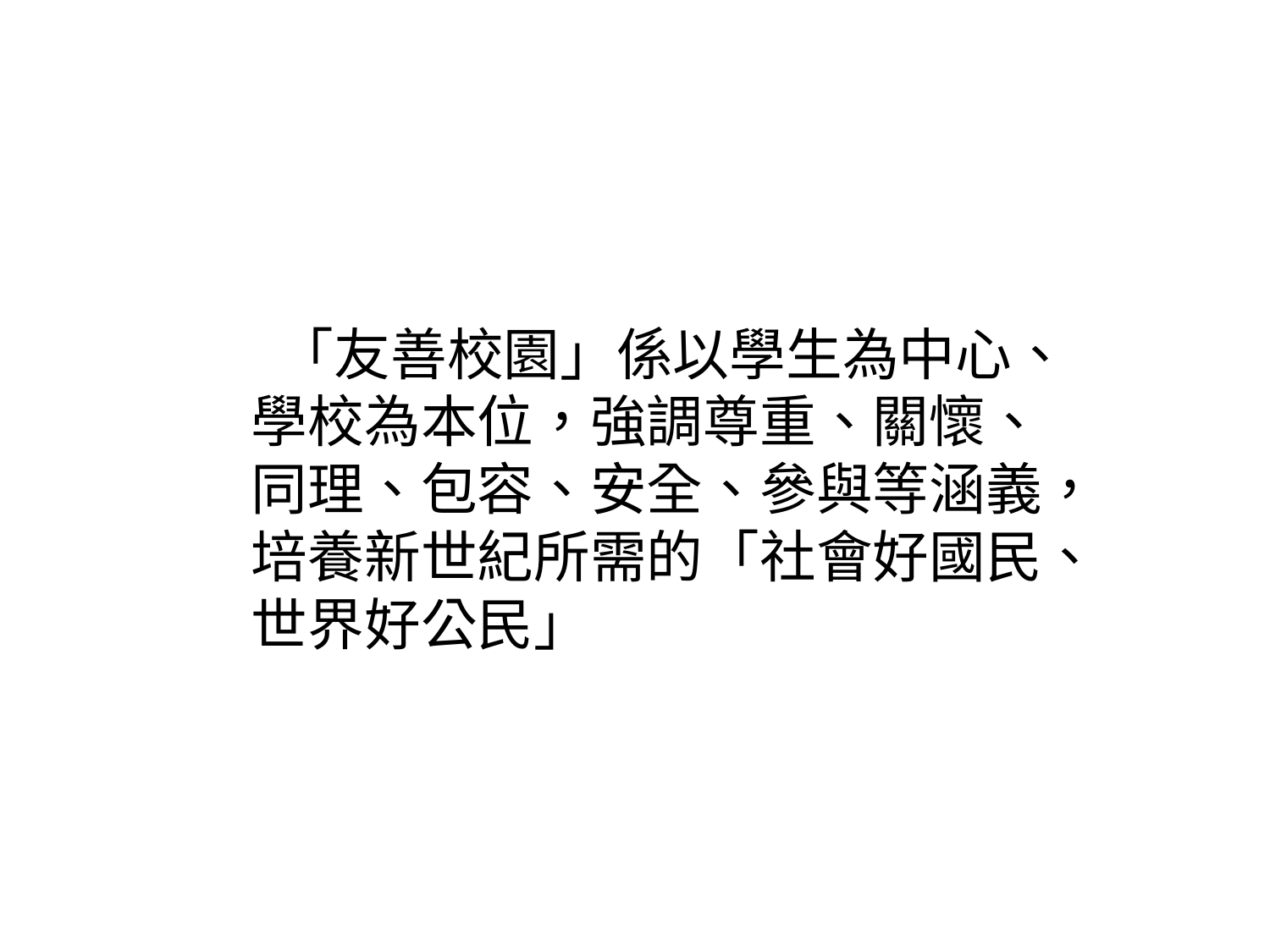

「友善校園」係以學生為中心、學校為本位，強調尊重、關懷、同理、包容、安全、參與等涵義，培養新世紀所需的「社會好國民、世界好公民」